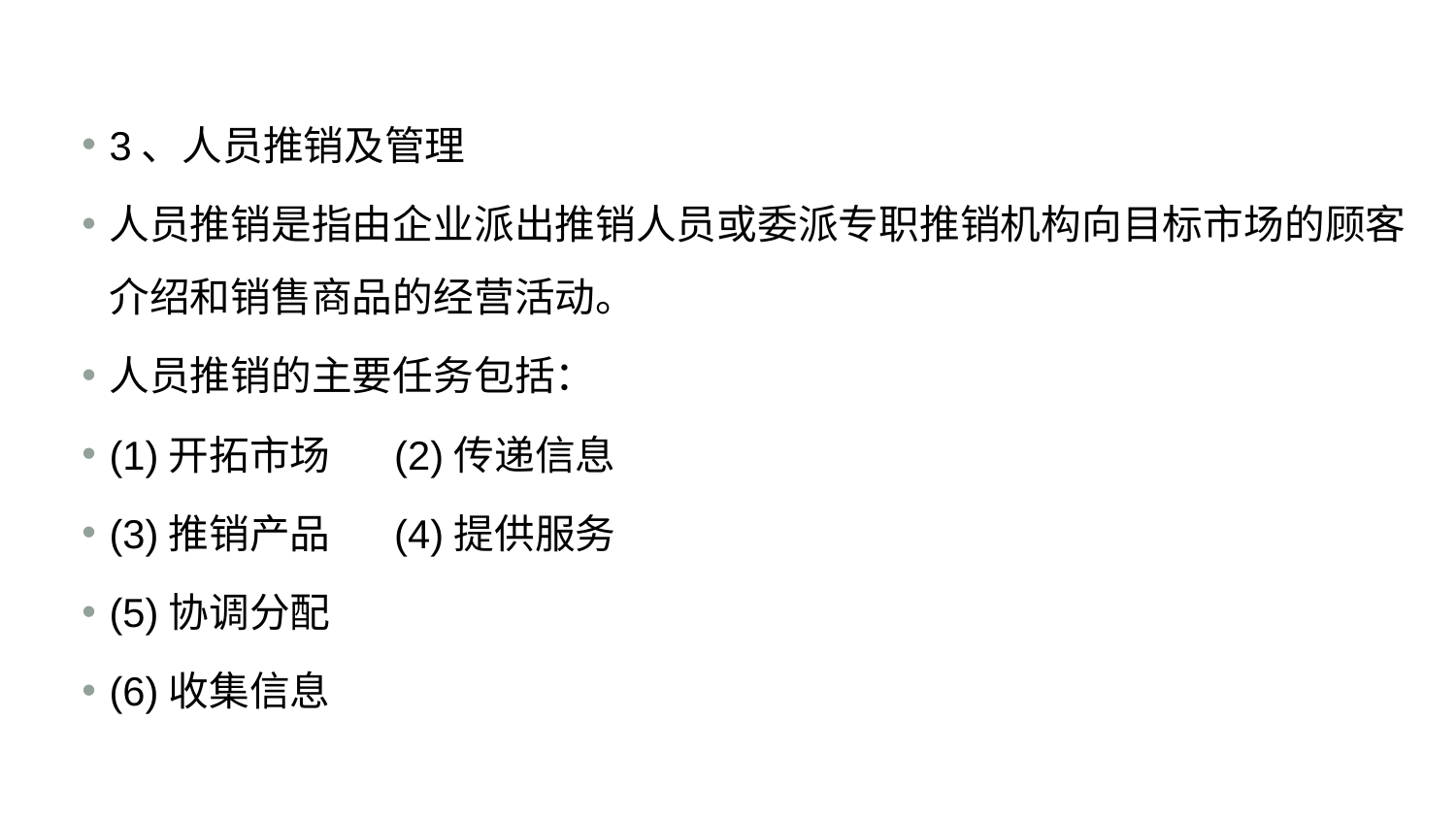

#
3、人员推销及管理
人员推销是指由企业派出推销人员或委派专职推销机构向目标市场的顾客介绍和销售商品的经营活动。
人员推销的主要任务包括：
(1)开拓市场      (2)传递信息
(3)推销产品      (4)提供服务
(5)协调分配
(6)收集信息